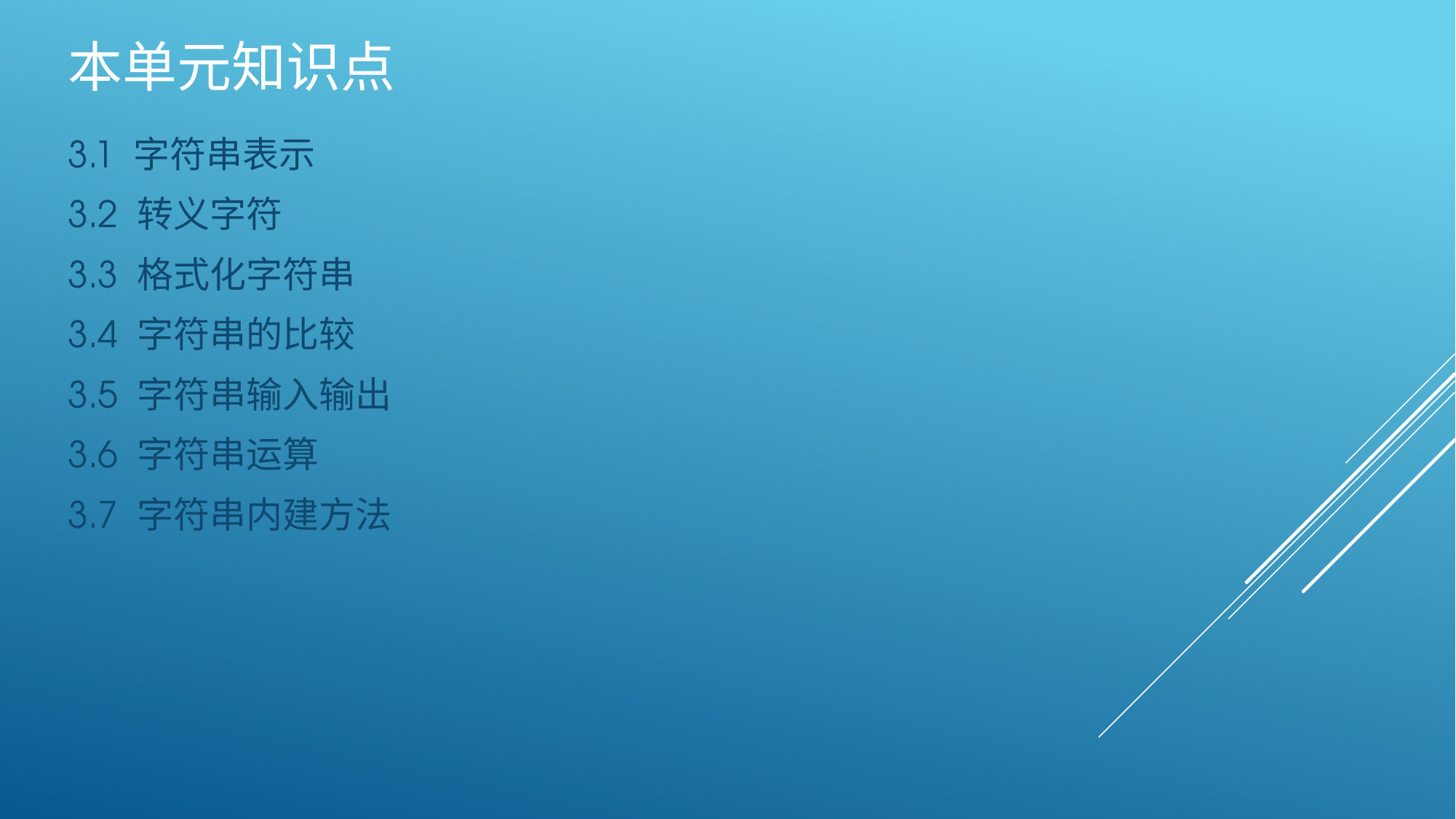

# 本单元知识点
3.1 字符串表示
3.2 转义字符
3.3 格式化字符串
3.4 字符串的比较
3.5 字符串输入输出
3.6 字符串运算
3.7 字符串内建方法